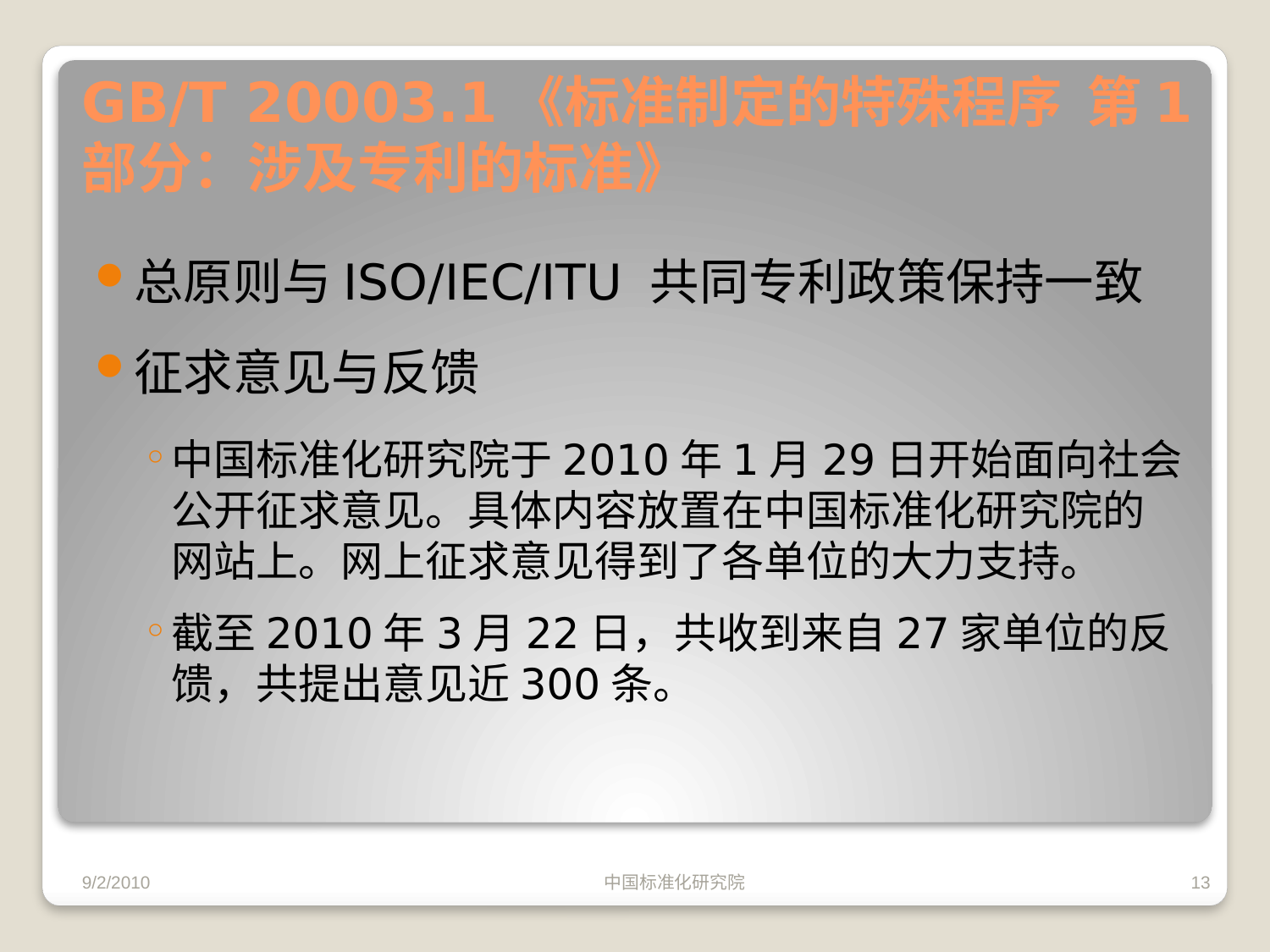

# GB/T 20003.1《标准制定的特殊程序  第1部分：涉及专利的标准》
总原则与ISO/IEC/ITU 共同专利政策保持一致
征求意见与反馈
中国标准化研究院于2010年1月29日开始面向社会公开征求意见。具体内容放置在中国标准化研究院的网站上。网上征求意见得到了各单位的大力支持。
截至2010年3月22日，共收到来自27家单位的反馈，共提出意见近300条。
9/2/2010
中国标准化研究院
13